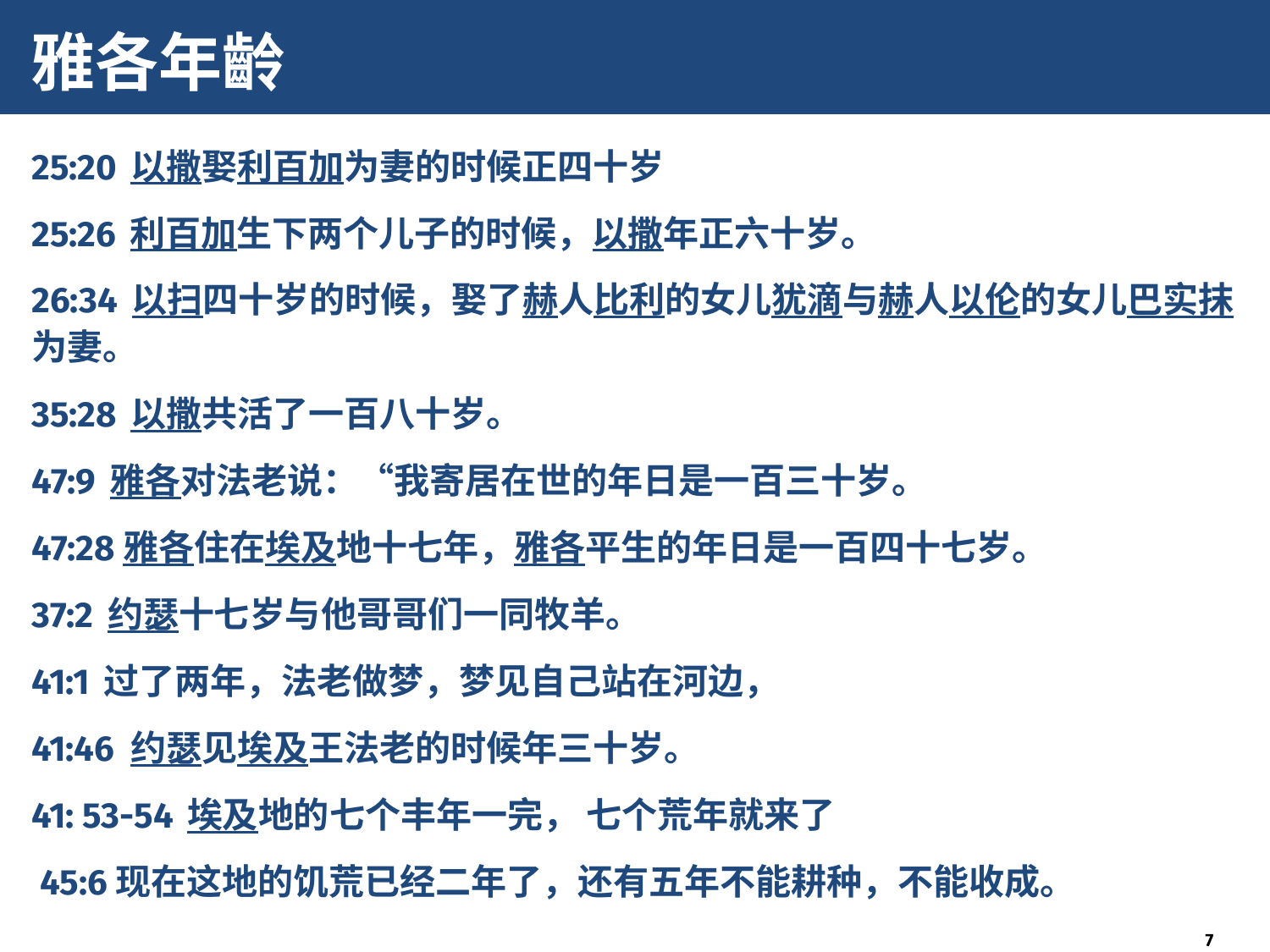

# 雅各年齡
25:20 以撒娶利百加为妻的时候正四十岁
25:26 利百加生下两个儿子的时候，以撒年正六十岁。
26:34 以扫四十岁的时候，娶了赫人比利的女儿犹滴与赫人以伦的女儿巴实抹为妻。
35:28 以撒共活了一百八十岁。
47:9 雅各对法老说：“我寄居在世的年日是一百三十岁。
47:28 雅各住在埃及地十七年，雅各平生的年日是一百四十七岁。
37:2 约瑟十七岁与他哥哥们一同牧羊。
41:1 过了两年，法老做梦，梦见自己站在河边，
41:46  约瑟见埃及王法老的时候年三十岁。
41: 53-54 埃及地的七个丰年一完， 七个荒年就来了
 45:6 现在这地的饥荒已经二年了，还有五年不能耕种，不能收成。